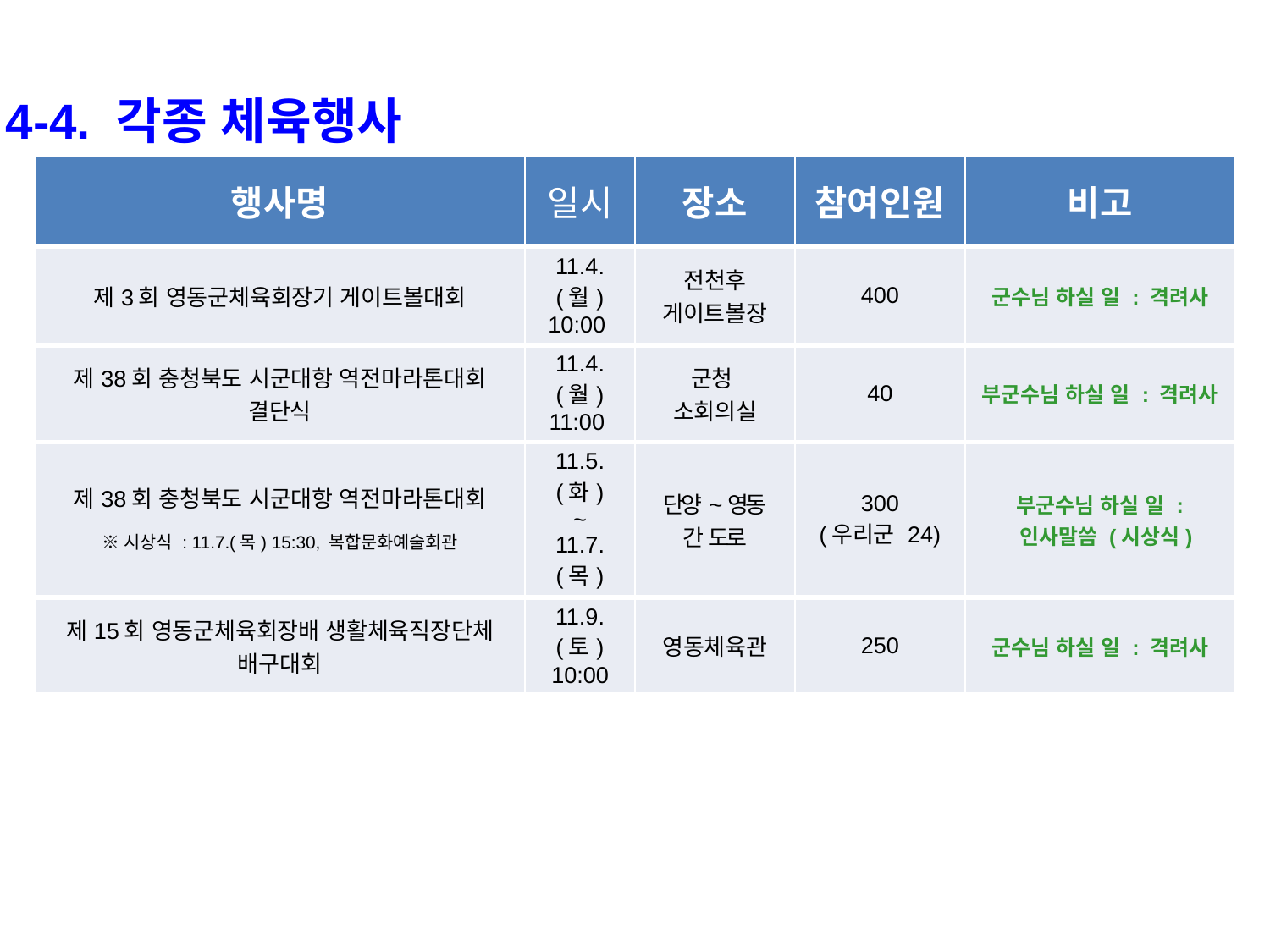

4-4. 각종 체육행사

| 행사명 | 일시 | 장소 | 참여인원 | 비고 |
| --- | --- | --- | --- | --- |
| 제3회 영동군체육회장기 게이트볼대회 | 11.4.(월) 10:00 | 전천후 게이트볼장 | 400 | 군수님 하실 일 : 격려사 |
| 제38회 충청북도 시군대항 역전마라톤대회 결단식 | 11.4.(월) 11:00 | 군청 소회의실 | 40 | 부군수님 하실 일 : 격려사 |
| 제38회 충청북도 시군대항 역전마라톤대회 ※시상식 : 11.7.(목) 15:30, 복합문화예술회관 | 11.5.(화) ~ 11.7.(목) | 단양~영동 간 도로 | 300 (우리군 24) | 부군수님 하실 일 : 인사말씀 (시상식) |
| 제15회 영동군체육회장배 생활체육직장단체 배구대회 | 11.9.(토) 10:00 | 영동체육관 | 250 | 군수님 하실 일 : 격려사 |